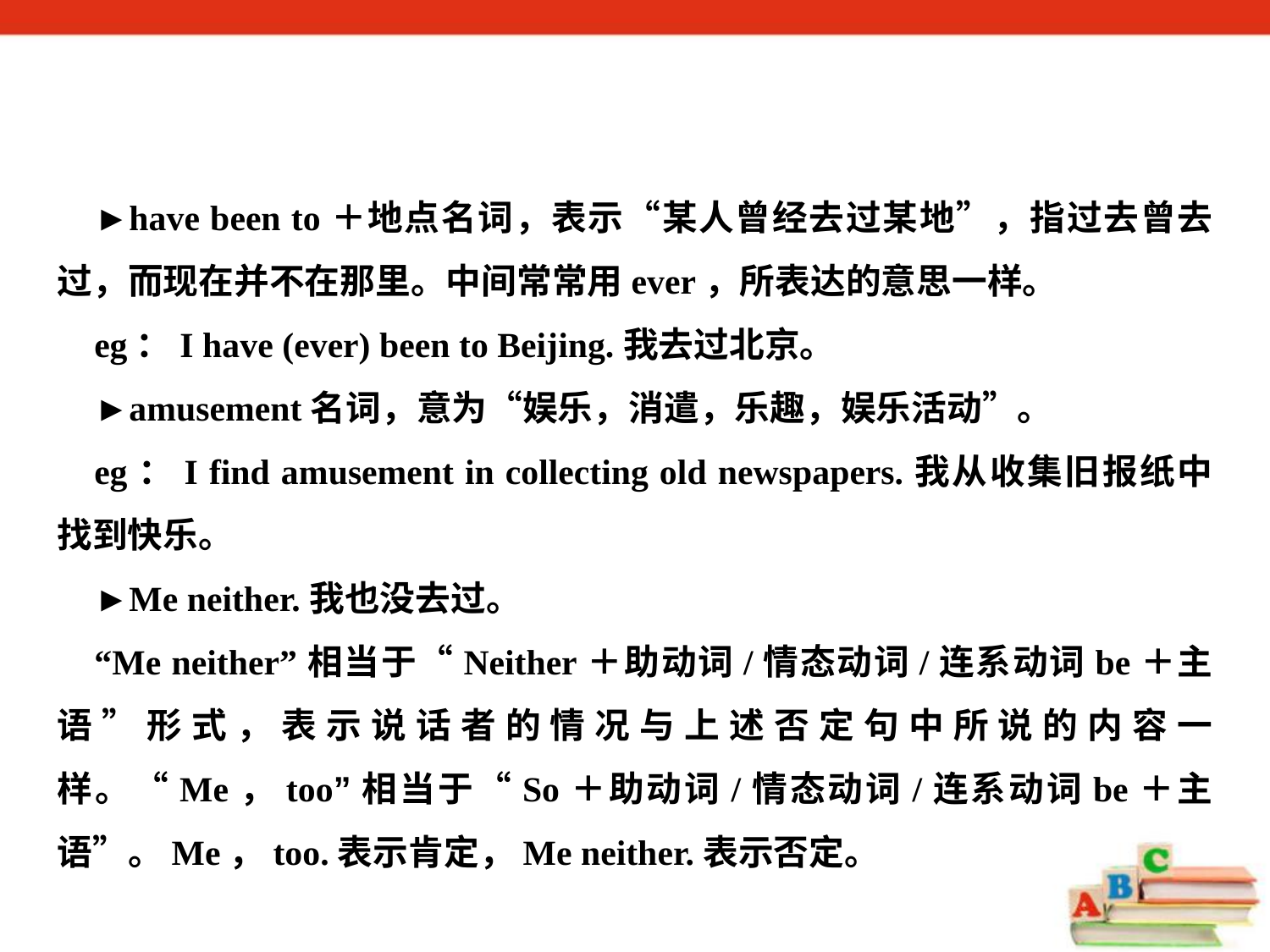

►have been to＋地点名词，表示“某人曾经去过某地”，指过去曾去过，而现在并不在那里。中间常常用ever，所表达的意思一样。
eg：I have (ever) been to Beijing.我去过北京。
►amusement名词，意为“娱乐，消遣，乐趣，娱乐活动”。
eg：I find amusement in collecting old newspapers.我从收集旧报纸中找到快乐。
►Me neither.我也没去过。
“Me neither”相当于“Neither＋助动词/情态动词/连系动词be＋主语”形式，表示说话者的情况与上述否定句中所说的内容一样。“Me，too”相当于“So＋助动词/情态动词/连系动词be＋主语”。Me，too.表示肯定，Me neither.表示否定。